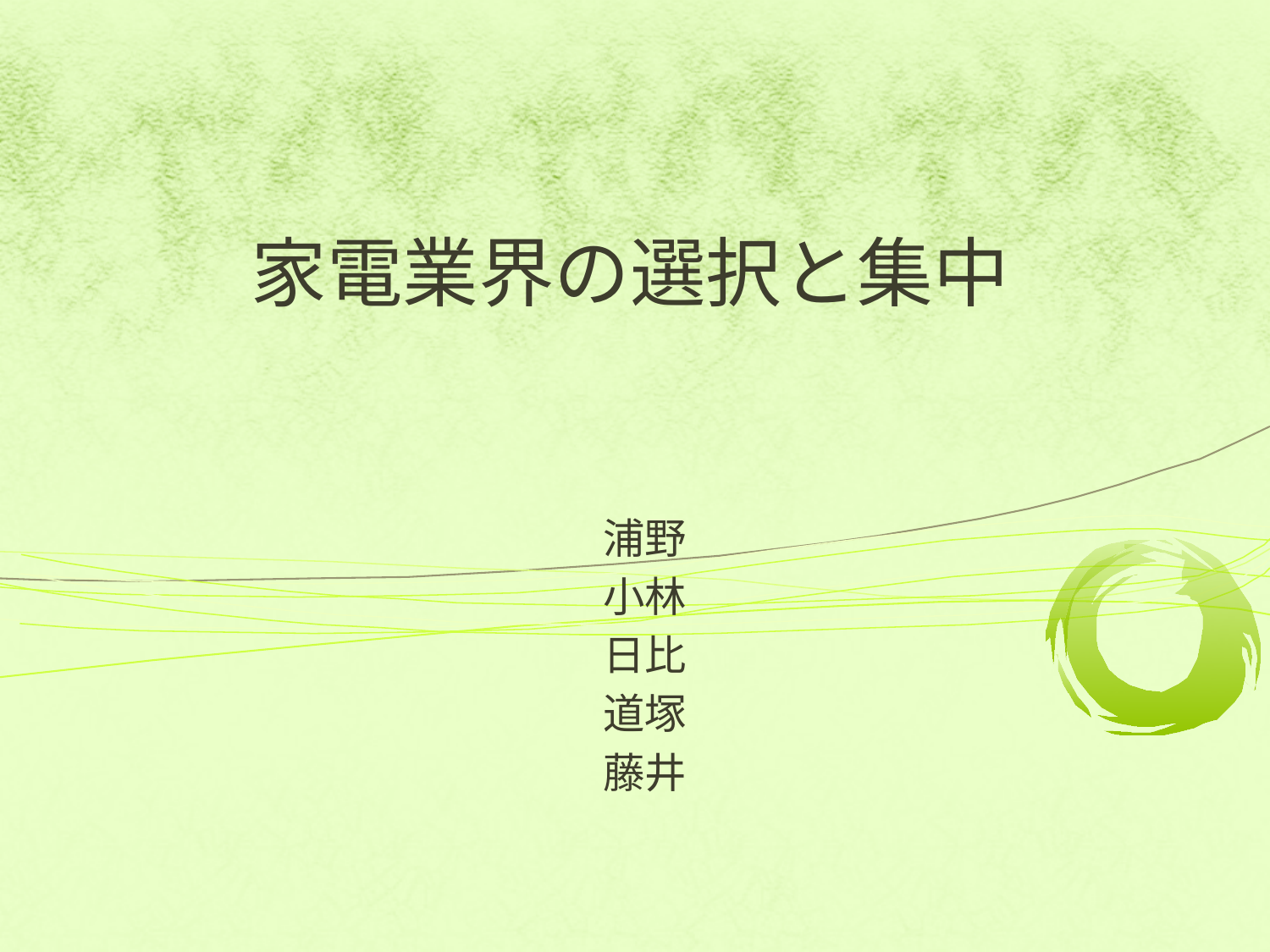

# 家電業界の選択と集中
浦野
小林
日比
道塚
藤井